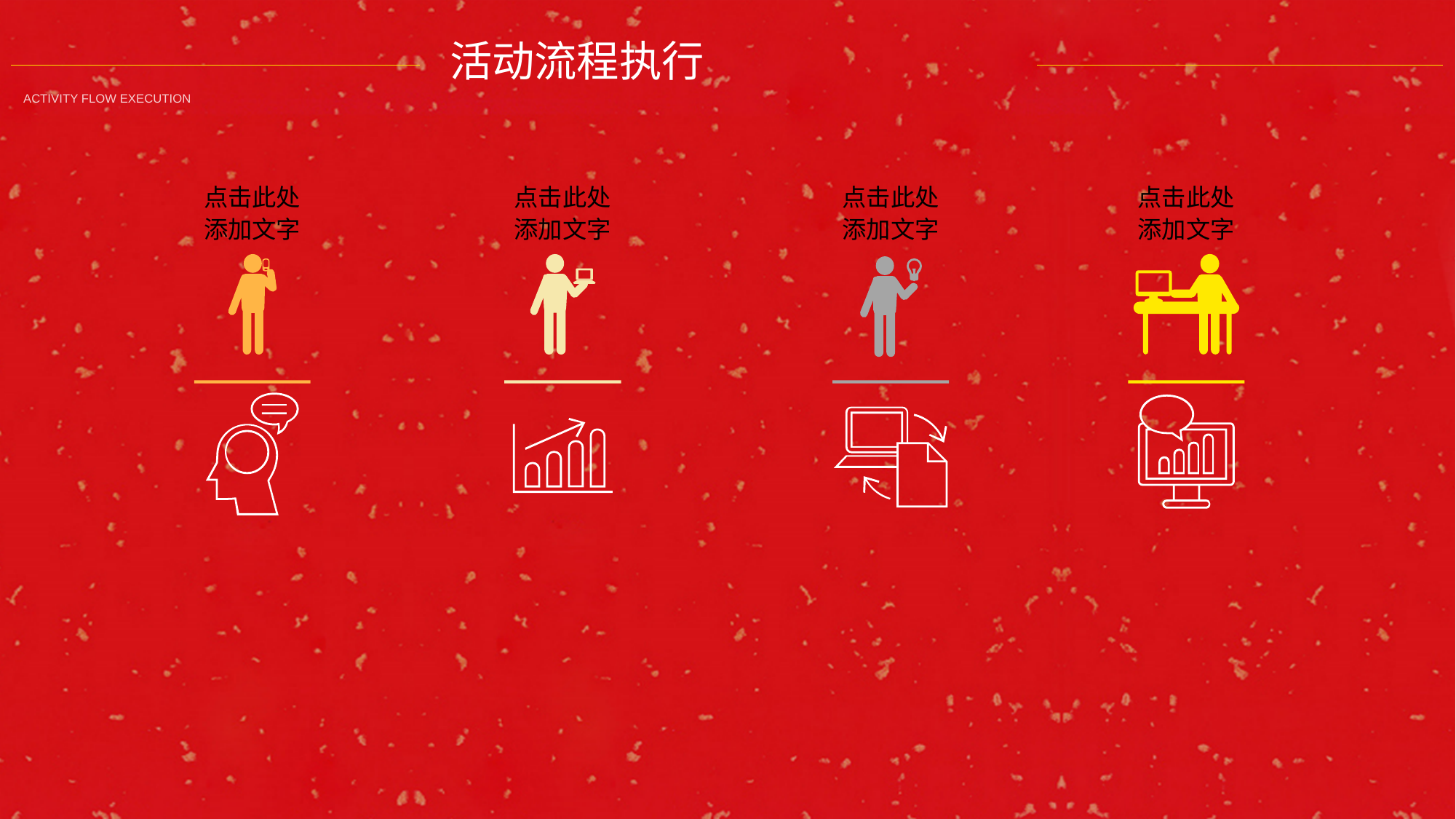

活动流程执行
ACTIVITY FLOW EXECUTION
点击此处添加文字
点击此处添加文字
点击此处添加文字
点击此处添加文字